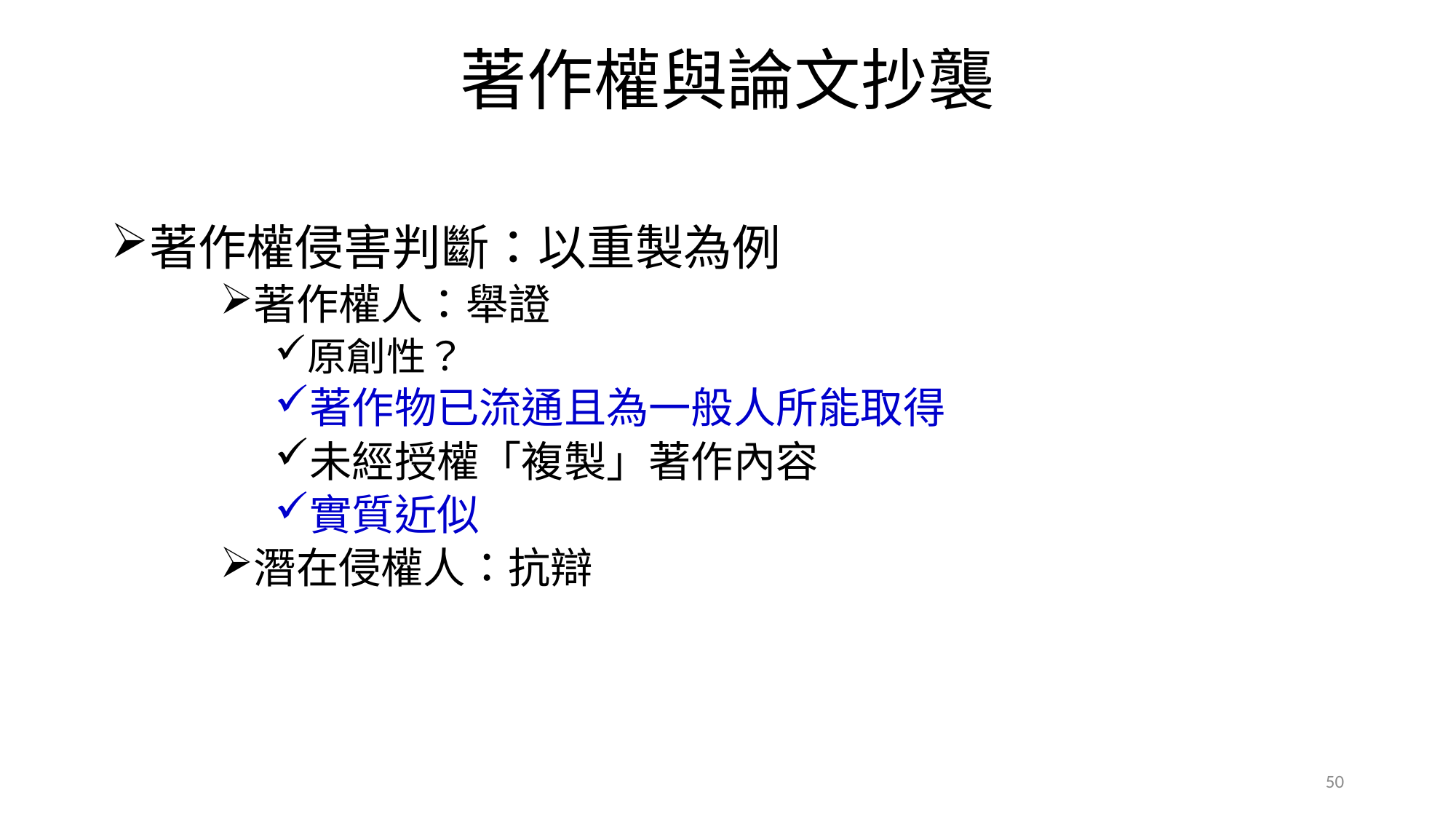

# 著作權與論文抄襲
著作權侵害判斷：以重製為例
著作權人：舉證
原創性？
著作物已流通且為一般人所能取得
未經授權「複製」著作內容
實質近似
潛在侵權人：抗辯

50